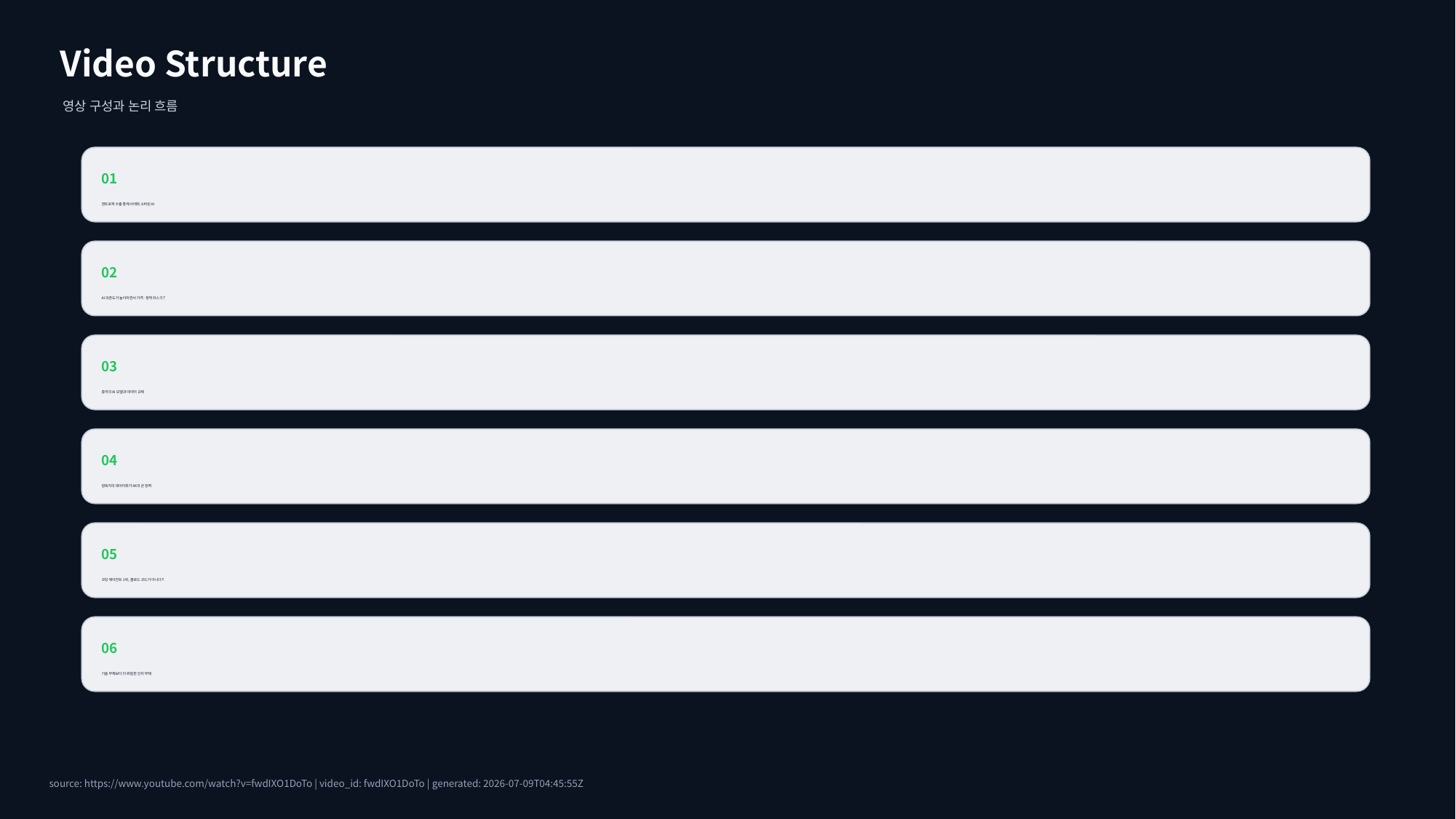

Video Structure
영상 구성과 논리 흐름

01
앤트로픽 수출 통제 사태와 소버린 AI

02
AI 의존도가 높아지면서 가격·정책 리스크↑

03
중국의 AI 모델과 데이터 규제

04
암묵지의 데이터화가 AX의 큰 장벽

05
코딩 에이전트 1위, 클로드 코드가 아니다?!

06
기술 부채보다 더 위험한 인지 부채
source: https://www.youtube.com/watch?v=fwdIXO1DoTo | video_id: fwdIXO1DoTo | generated: 2026-07-09T04:45:55Z